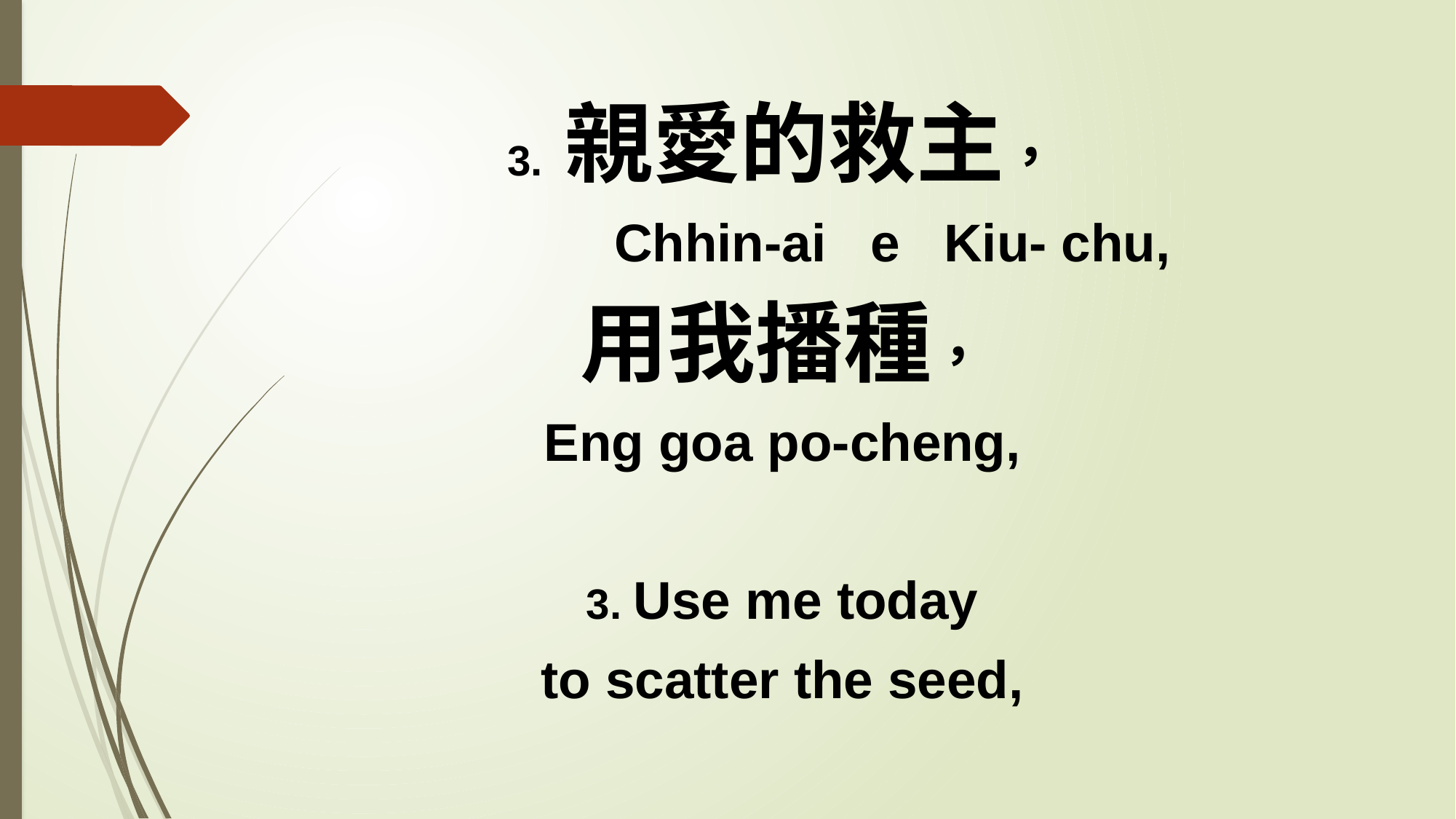

3. 親愛的救主，
                          Chhin-ai   e   Kiu- chu,
用我播種，
Eng goa po-cheng,

3. Use me today
to scatter the seed,